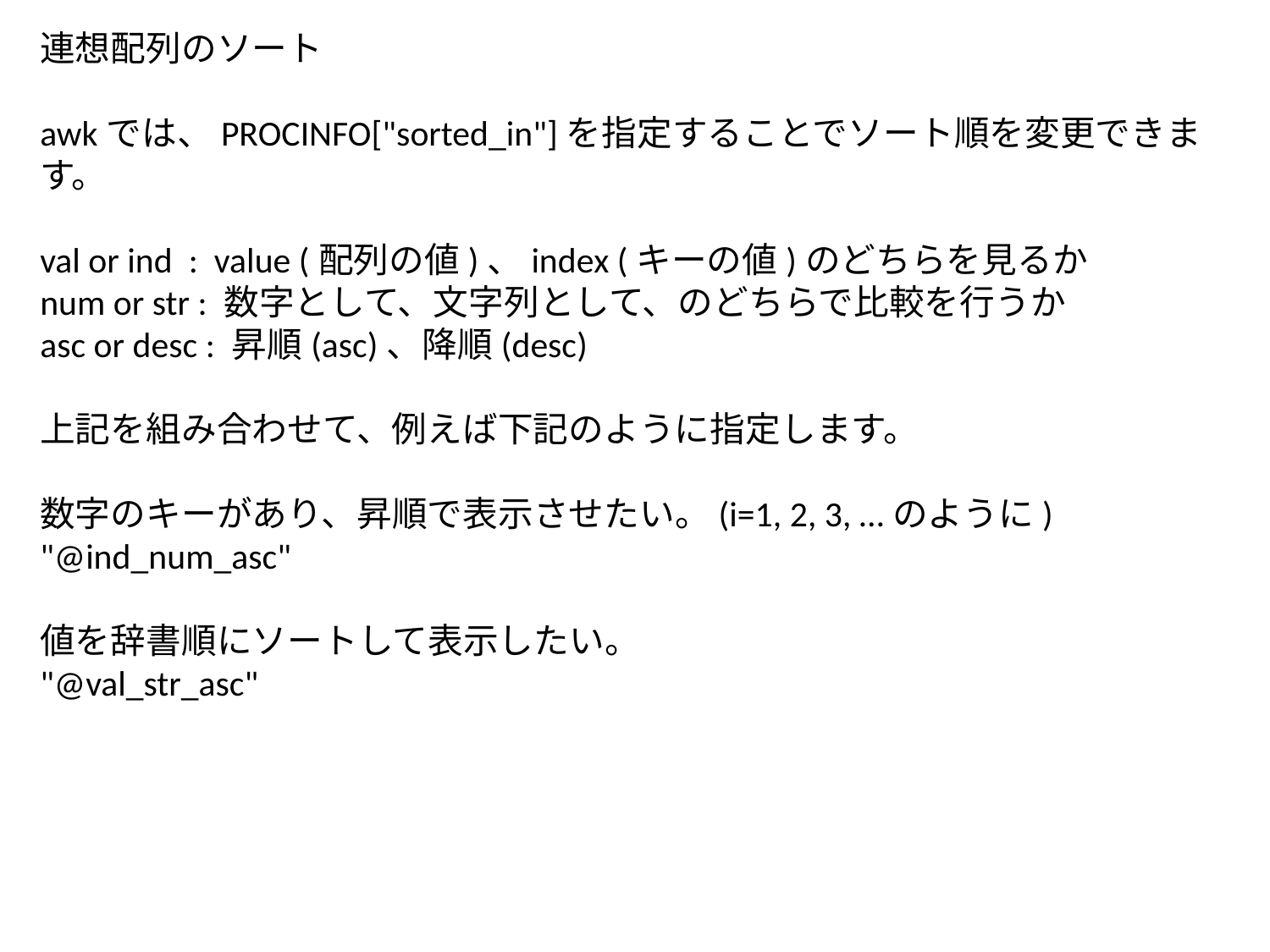

連想配列のソート

awkでは、PROCINFO["sorted_in"]を指定することでソート順を変更できます。

val or ind  :  value (配列の値)、index (キーの値)のどちらを見るか
num or str : 数字として、文字列として、のどちらで比較を行うか
asc or desc : 昇順(asc)、降順(desc)

上記を組み合わせて、例えば下記のように指定します。

数字のキーがあり、昇順で表示させたい。(i=1, 2, 3, …のように)
"@ind_num_asc"

値を辞書順にソートして表示したい。
"@val_str_asc"